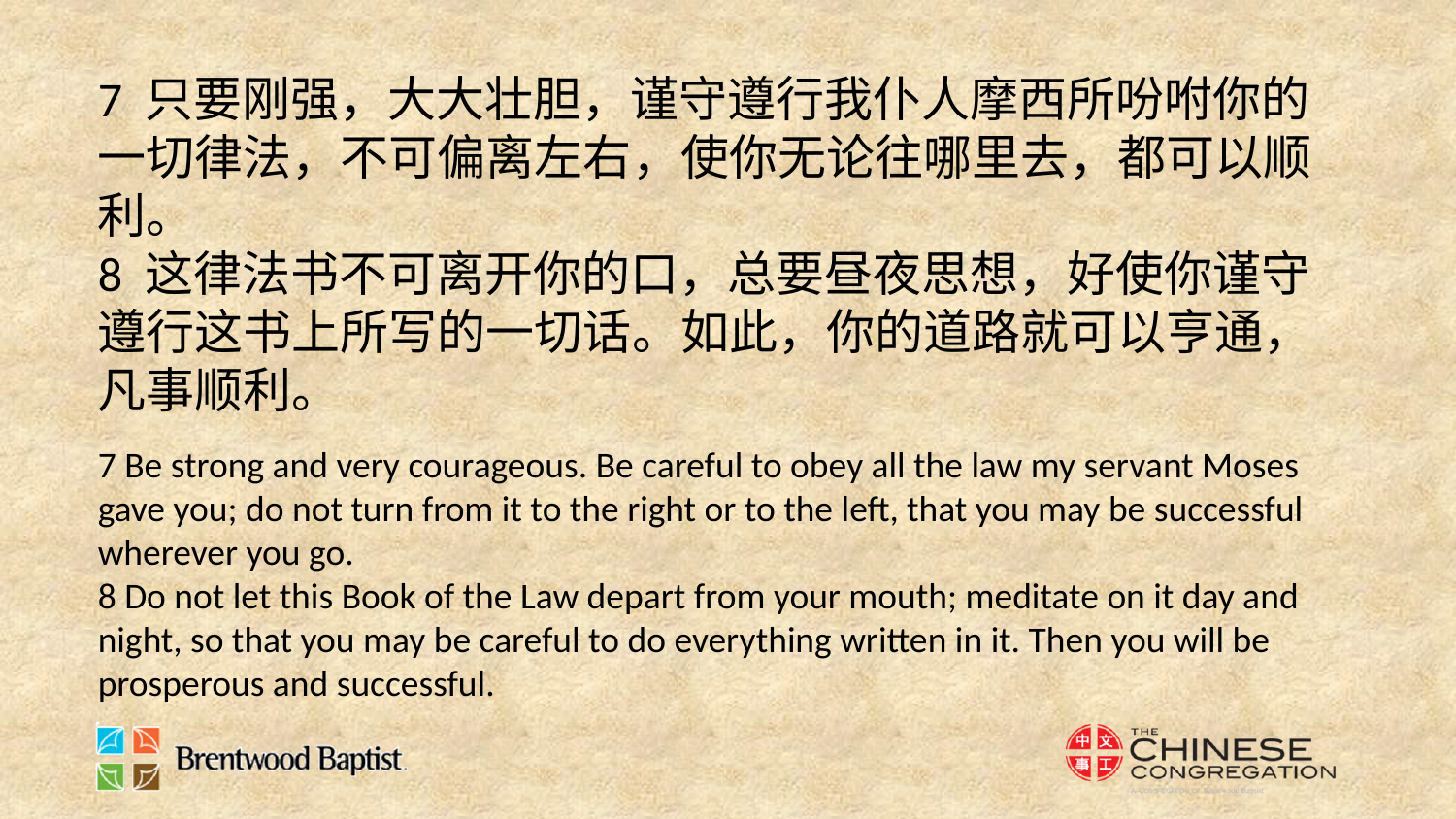

7 只要刚强，大大壮胆，谨守遵行我仆人摩西所吩咐你的一切律法，不可偏离左右，使你无论往哪里去，都可以顺利。
8 这律法书不可离开你的口，总要昼夜思想，好使你谨守遵行这书上所写的一切话。如此，你的道路就可以亨通，凡事顺利。

7 Be strong and very courageous. Be careful to obey all the law my servant Moses gave you; do not turn from it to the right or to the left, that you may be successful wherever you go.
8 Do not let this Book of the Law depart from your mouth; meditate on it day and night, so that you may be careful to do everything written in it. Then you will be prosperous and successful.